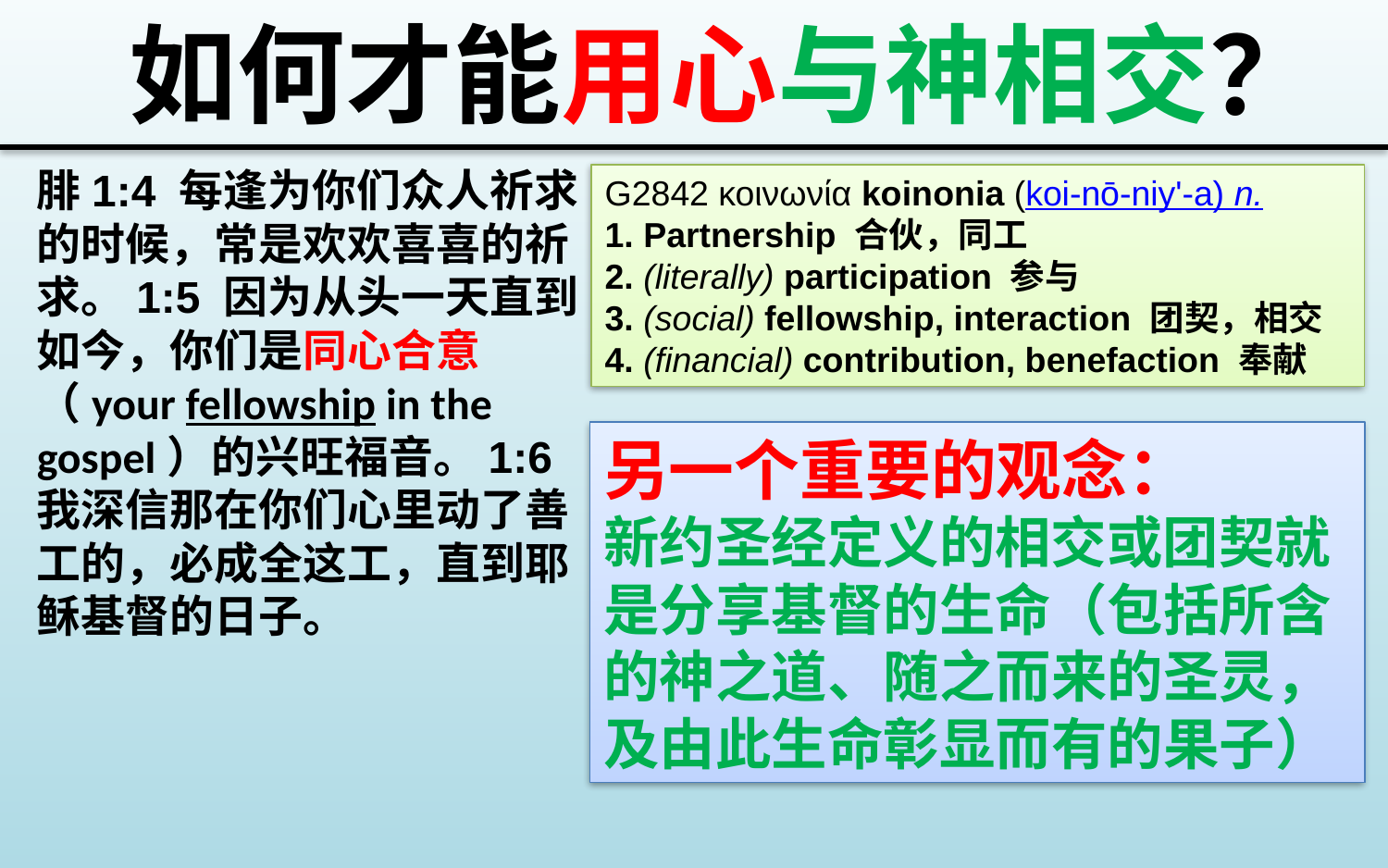

如何才能用心与神相交？
腓1:4 每逢为你们众人祈求的时候，常是欢欢喜喜的祈求。1:5 因为从头一天直到如今，你们是同心合意（your fellowship in the gospel）的兴旺福音。1:6 我深信那在你们心里动了善工的，必成全这工，直到耶稣基督的日子。
G2842 κοινωνία koinonia (koi-nō-niy'-a) n.
1. Partnership 合伙，同工
2. (literally) participation 参与
3. (social) fellowship, interaction 团契，相交
4. (financial) contribution, benefaction 奉献
另一个重要的观念：
新约圣经定义的相交或团契就是分享基督的生命（包括所含的神之道、随之而来的圣灵，及由此生命彰显而有的果子）